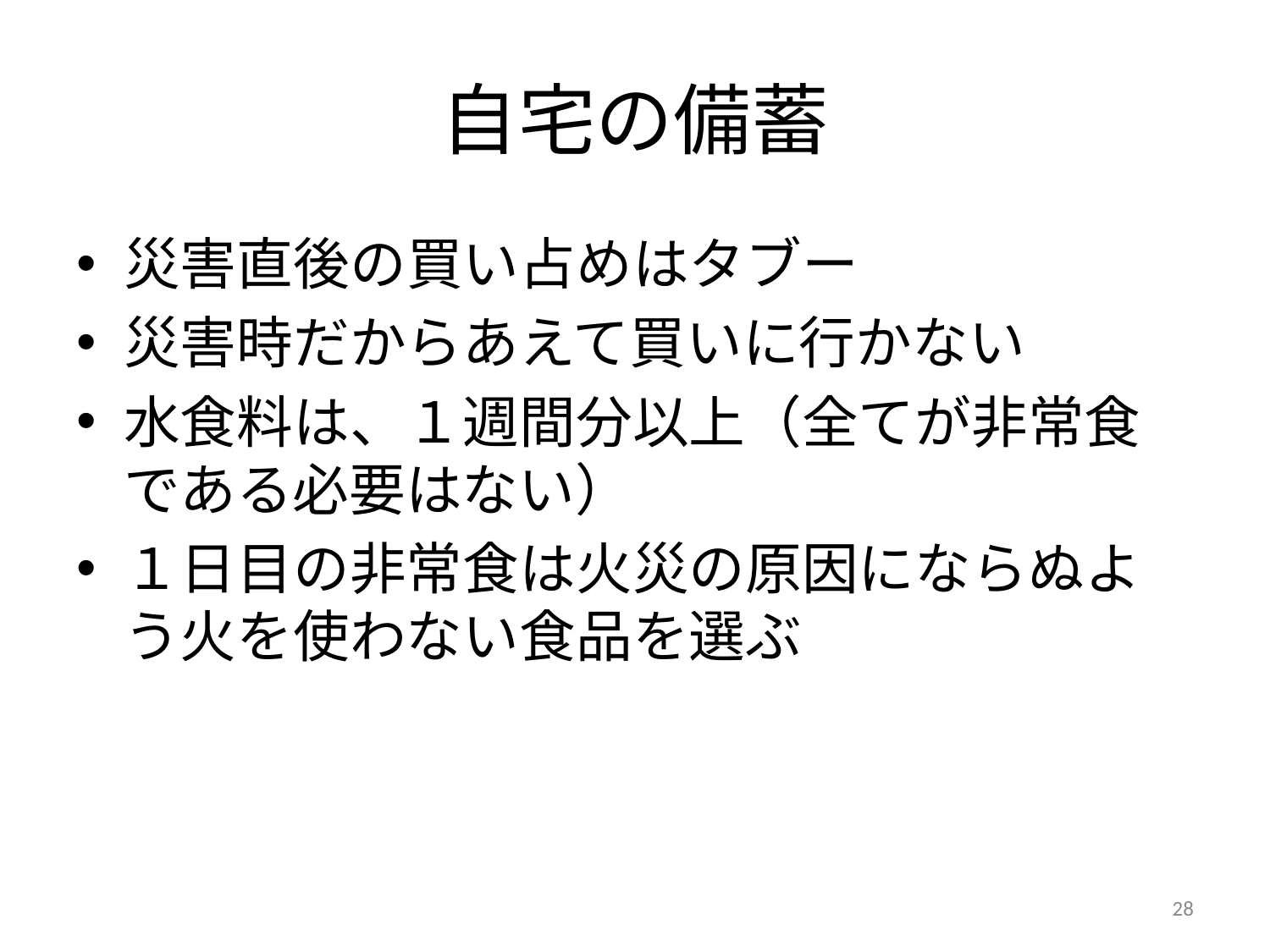

# 自宅の備蓄
災害直後の買い占めはタブー
災害時だからあえて買いに行かない
水食料は、１週間分以上（全てが非常食である必要はない）
１日目の非常食は火災の原因にならぬよう火を使わない食品を選ぶ

28